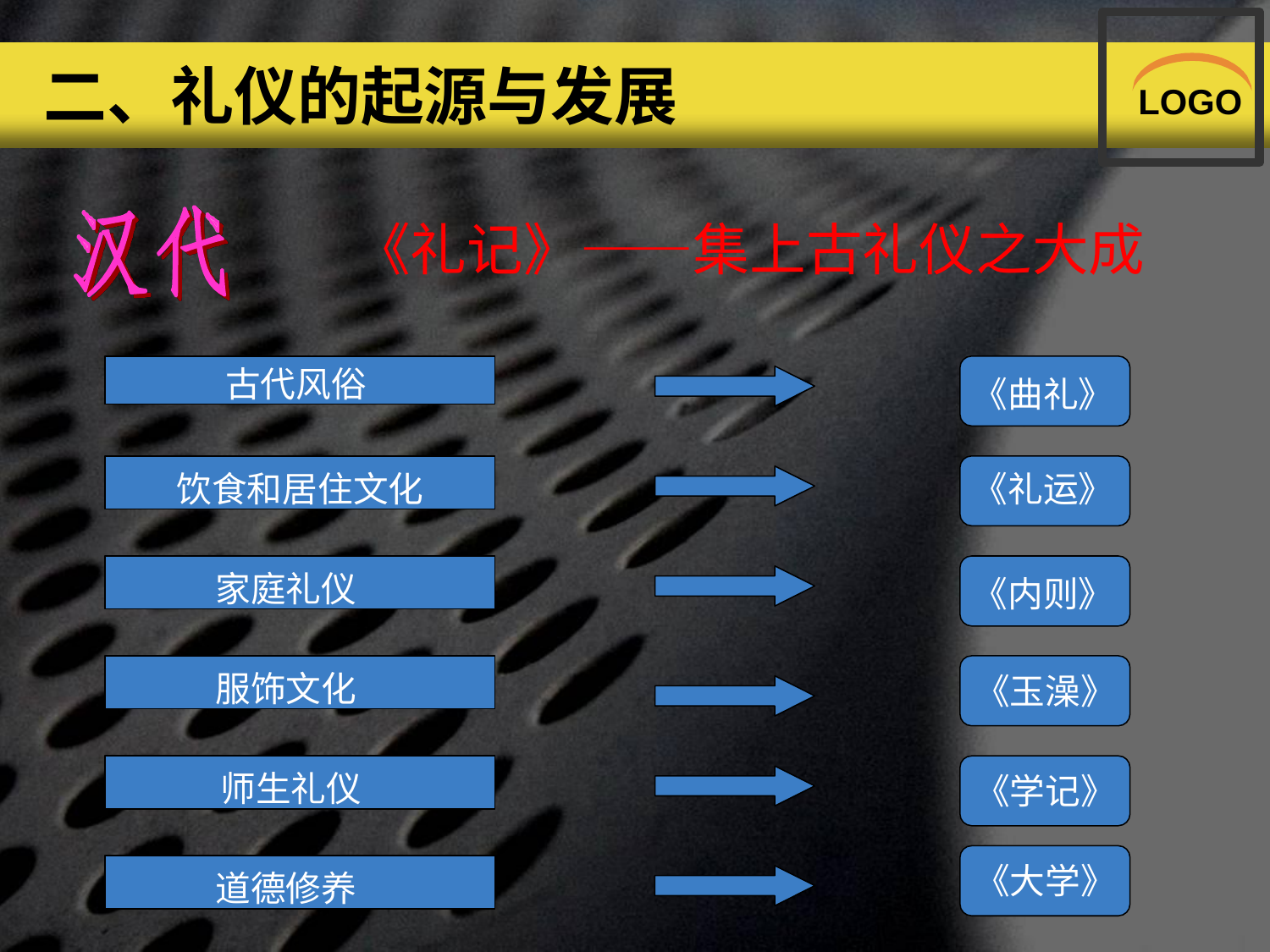

# 二、礼仪的起源与发展
LOGO

《礼记》——集上古礼仪之大成

古代风俗

《曲礼》
饮食和居住文化

《礼运》

家庭礼仪

《内则》
服饰文化

《玉澡》

师生礼仪

《学记》

道德修养
《大学》